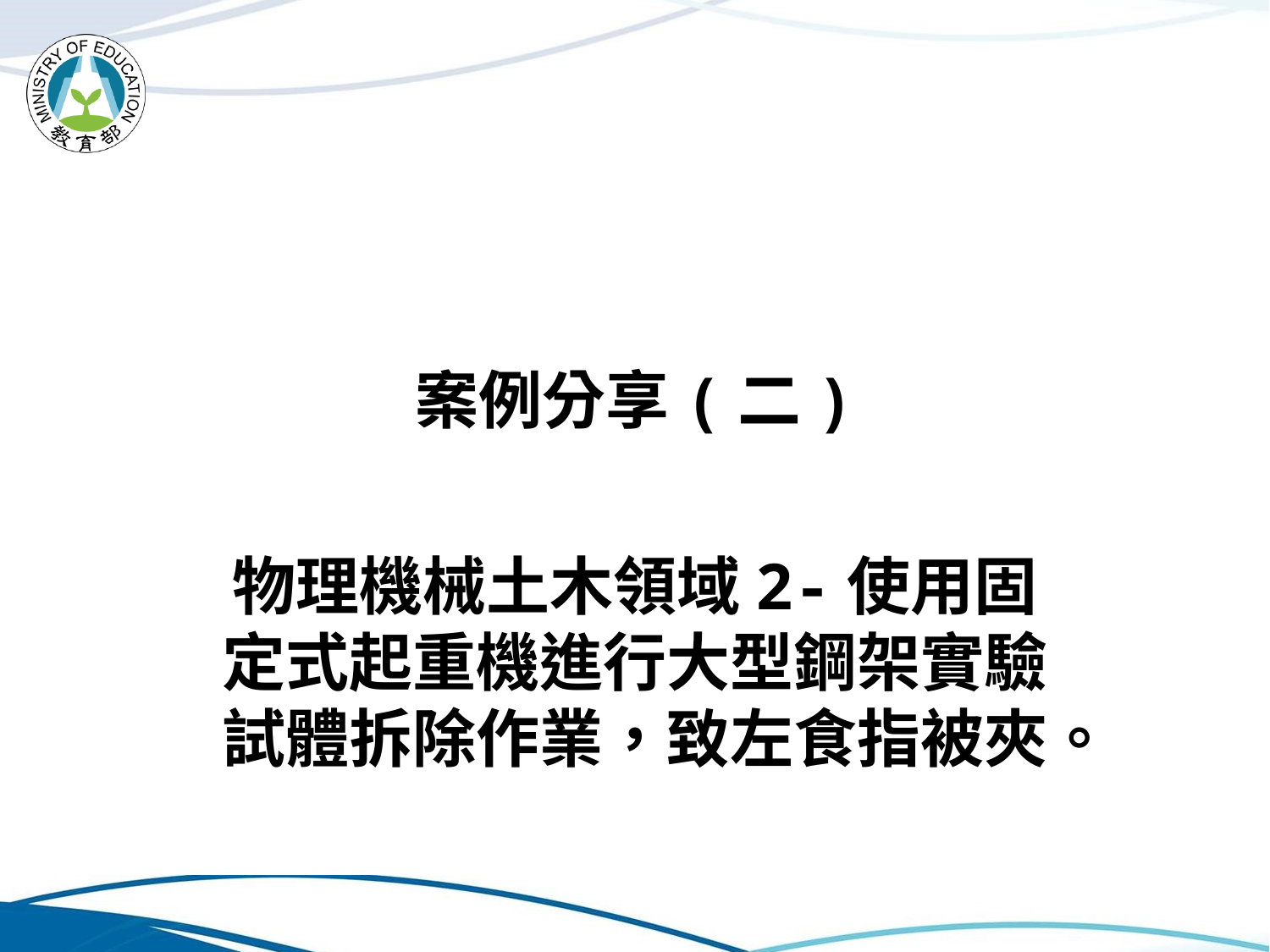

# 案例分享(二)
物理機械土木領域2-使用固定式起重機進行大型鋼架實驗試體拆除作業，致左食指被夾。
88